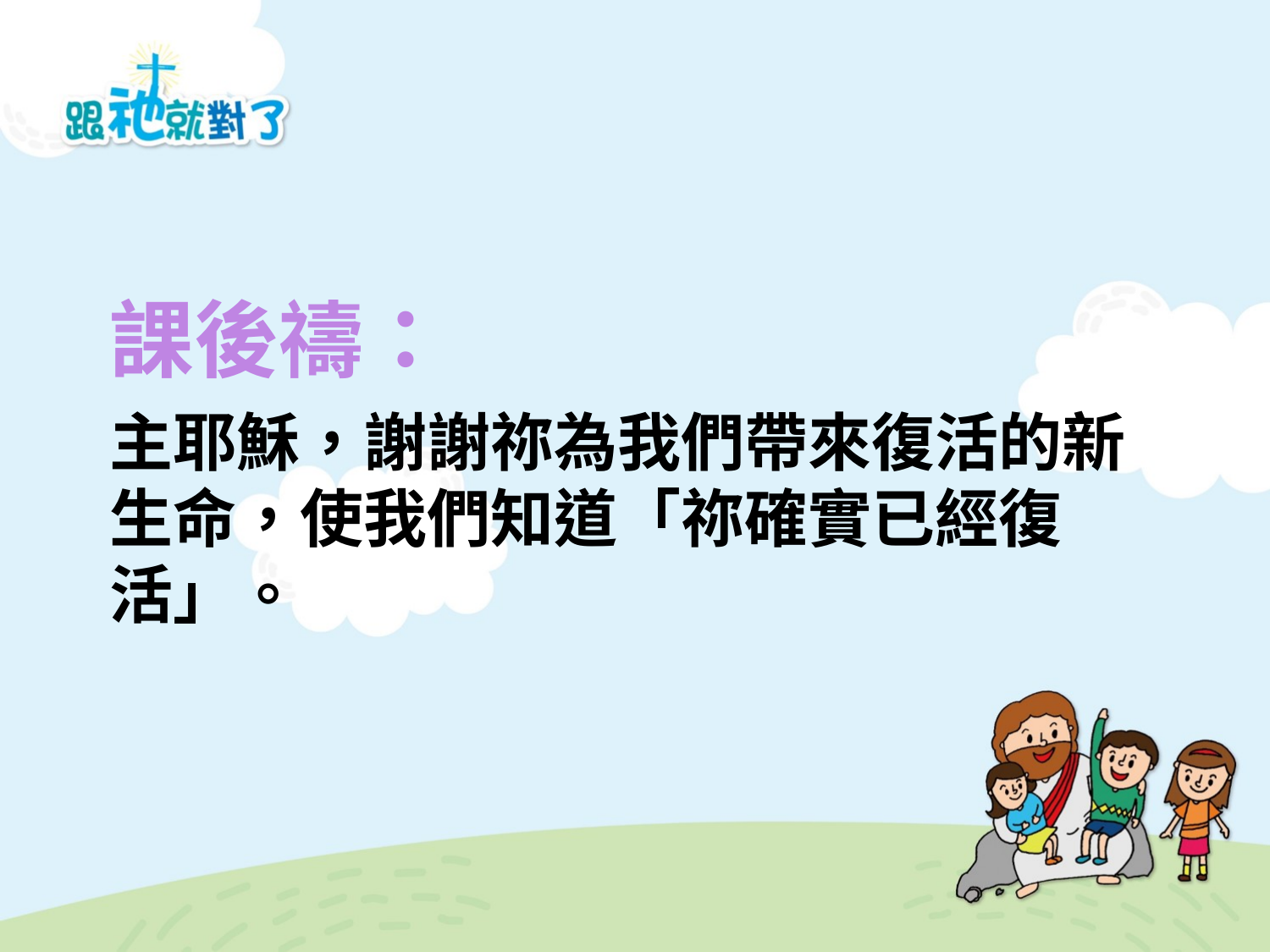

課後禱：
主耶穌，謝謝祢為我們帶來復活的新生命，使我們知道「祢確實已經復活」。